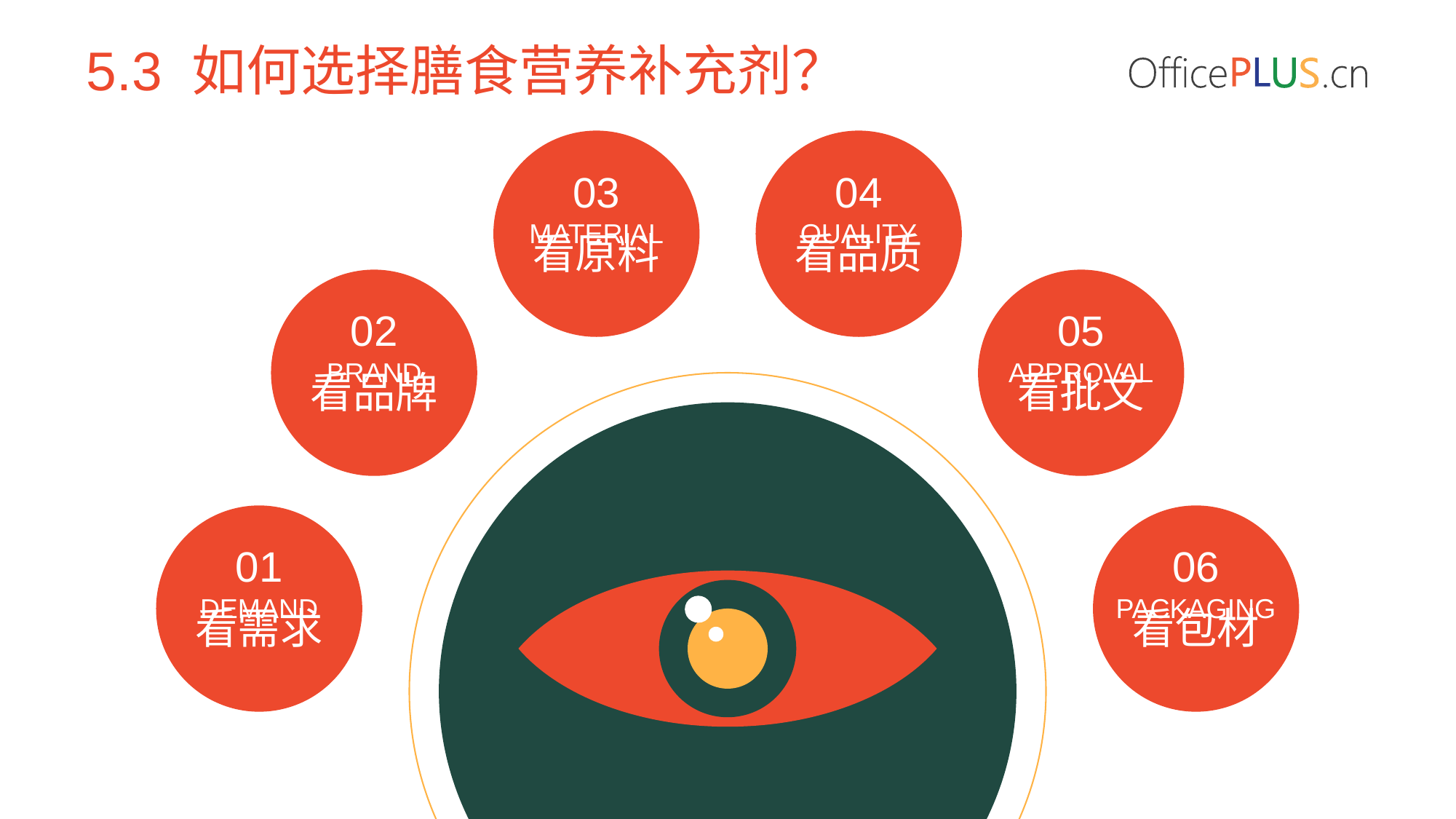

5.3
如何选择膳食营养补充剂？

03
MATERIAL
看原料

04
QUALITY
看品质

02
BRAND
看品牌

05
APPROVAL
看批文

01
DEMAND
看需求

06
PACKAGING
看包材